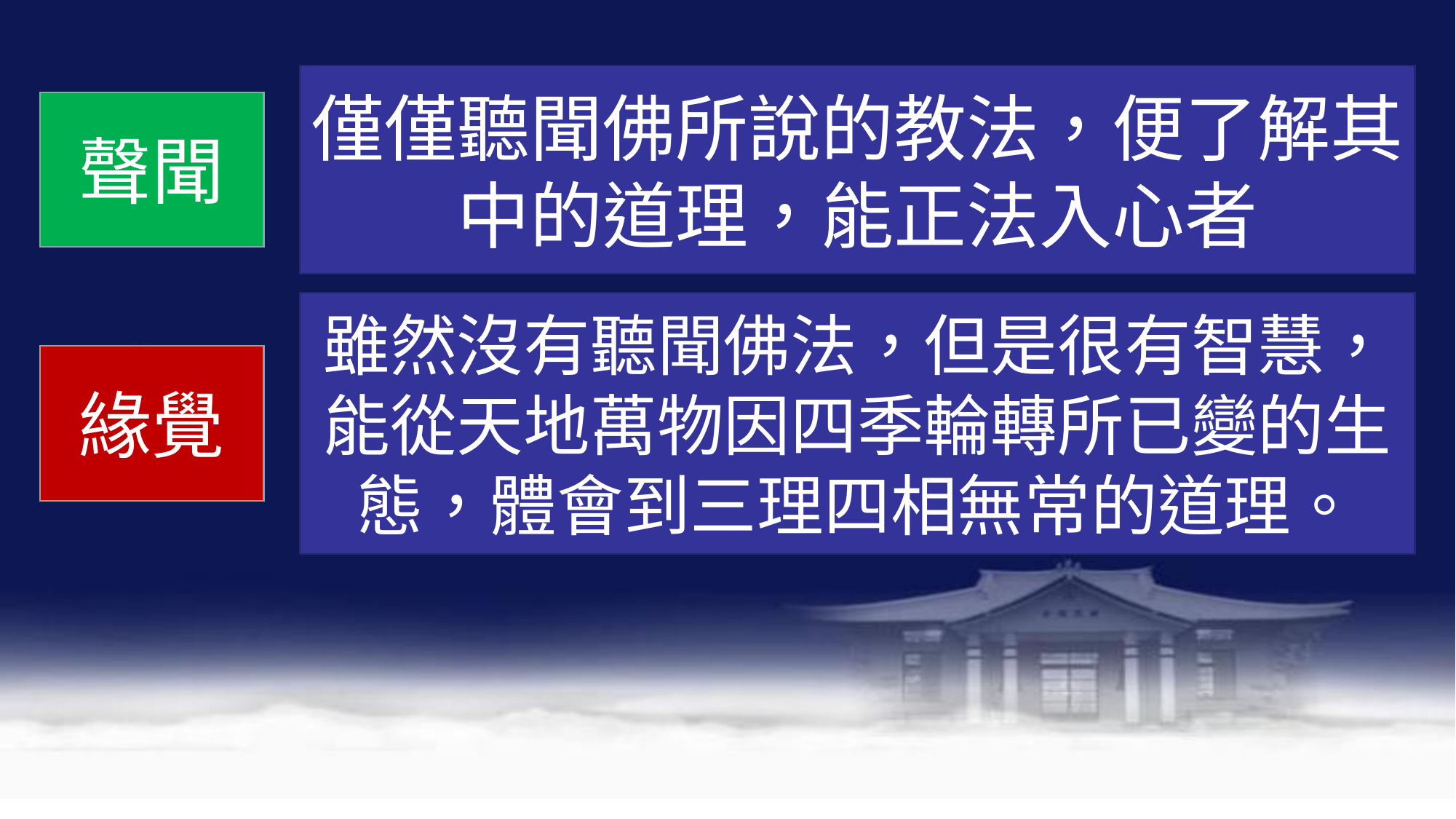

僅僅聽聞佛所說的教法，便了解其中的道理，能正法入心者
聲聞
雖然沒有聽聞佛法，但是很有智慧，能從天地萬物因四季輪轉所已變的生態，體會到三理四相無常的道理。
緣覺